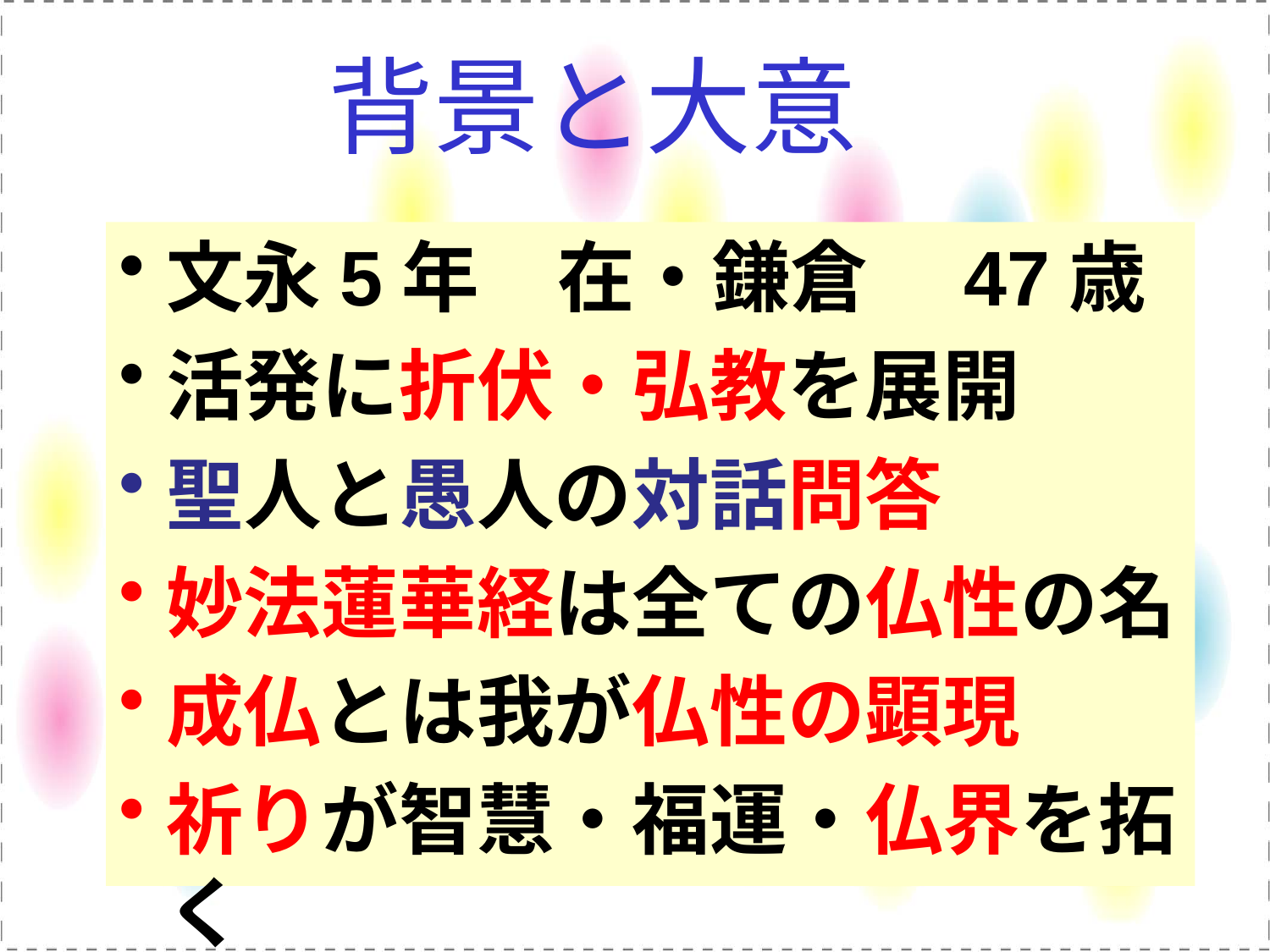

# 背景と大意
文永5年　在・鎌倉　47歳
活発に折伏・弘教を展開
聖人と愚人の対話問答
妙法蓮華経は全ての仏性の名
成仏とは我が仏性の顕現
祈りが智慧・福運・仏界を拓く